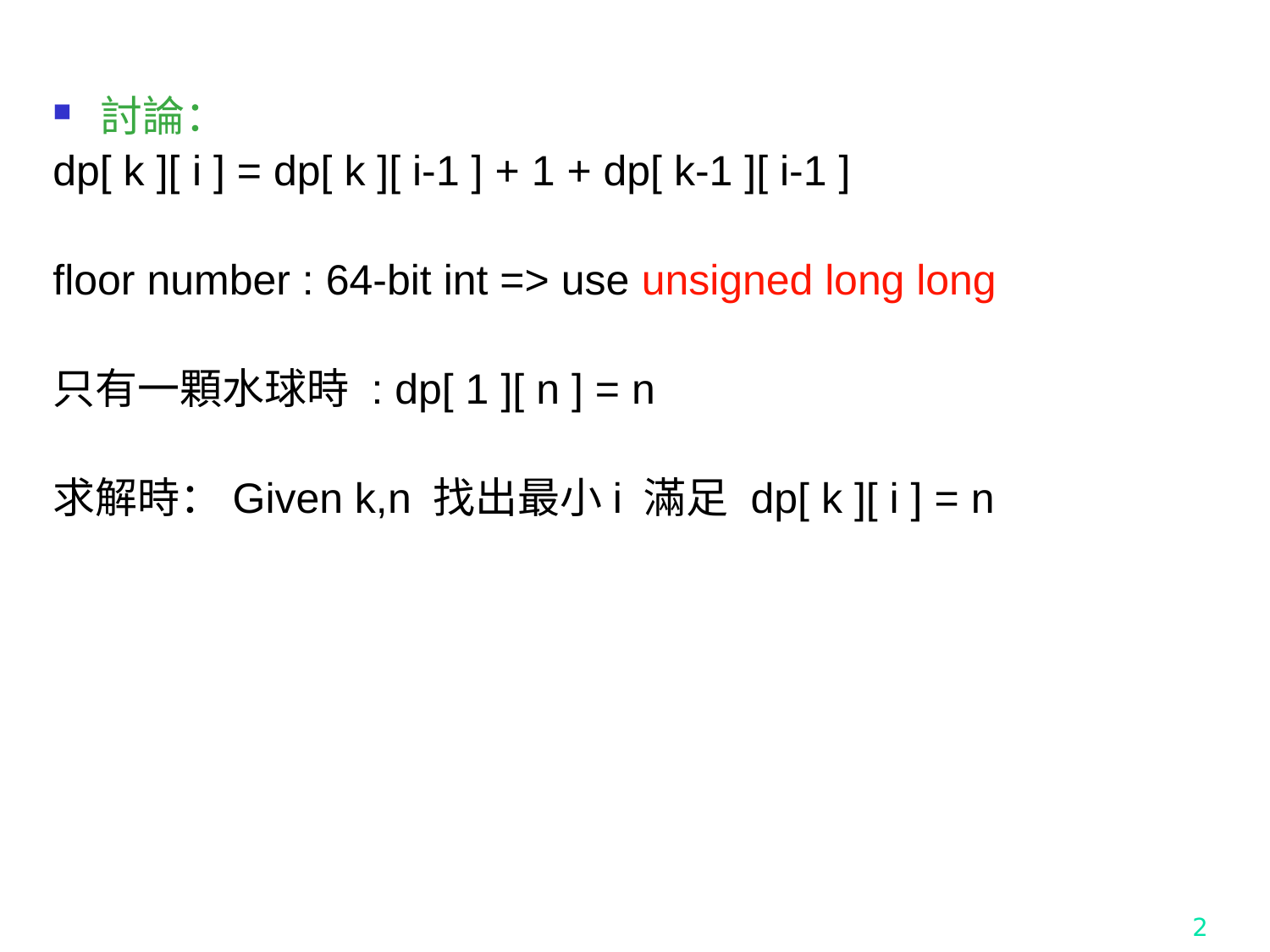

討論：
dp[ k ][ i ] = dp[ k ][ i-1 ] + 1 + dp[ k-1 ][ i-1 ]

floor number : 64-bit int => use unsigned long long

只有一顆水球時 : dp[ 1 ][ n ] = n

求解時：Given k,n 找出最小i 滿足 dp[ k ][ i ] = n

2